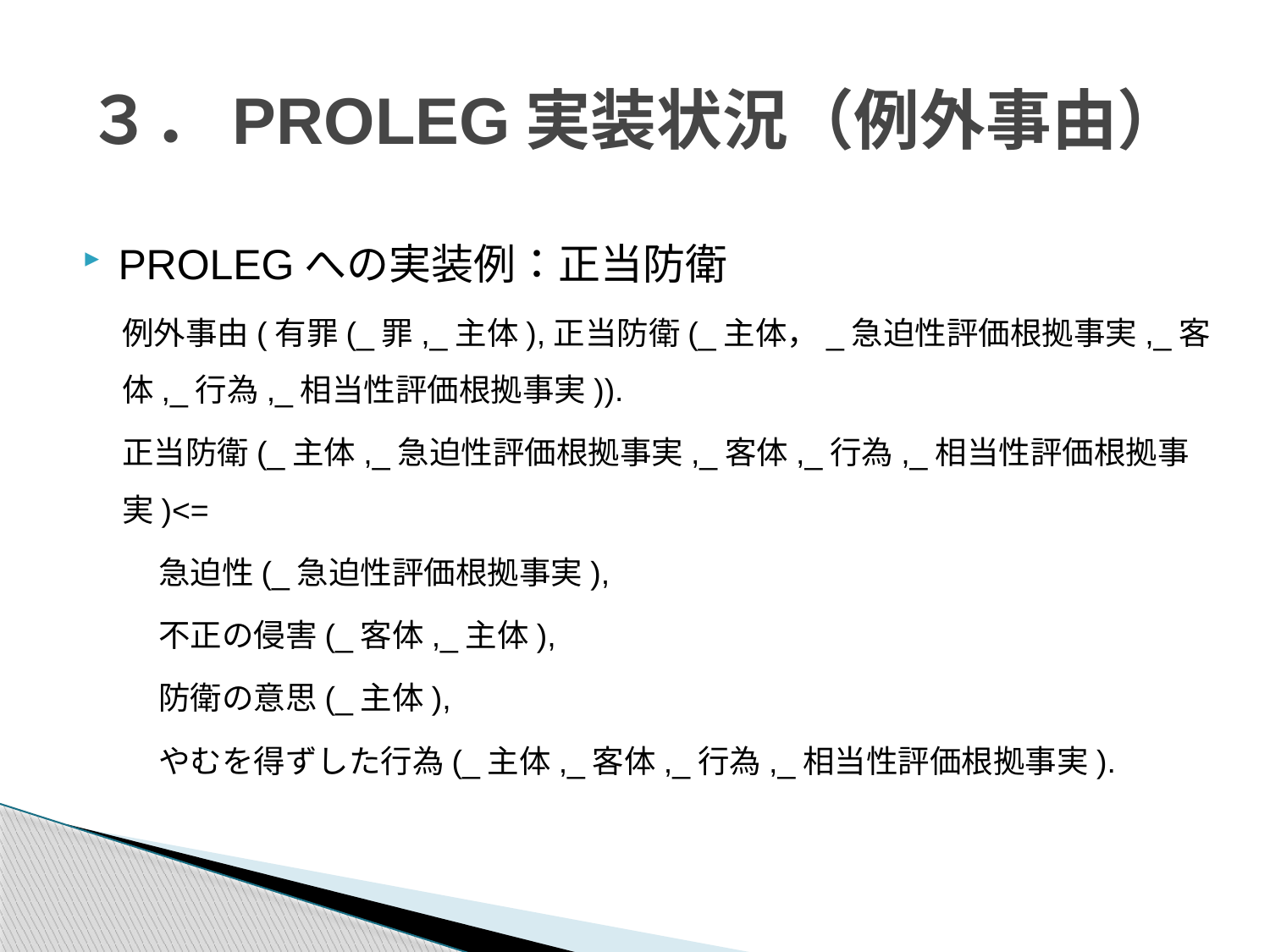

# ３．PROLEG実装状況（例外事由）
PROLEGへの実装例：正当防衛
例外事由(有罪(_罪,_主体),正当防衛(_主体，_急迫性評価根拠事実,_客体,_行為,_相当性評価根拠事実)).
正当防衛(_主体,_急迫性評価根拠事実,_客体,_行為,_相当性評価根拠事実)<=
    急迫性(_急迫性評価根拠事実),
    不正の侵害(_客体,_主体),
    防衛の意思(_主体),
    やむを得ずした行為(_主体,_客体,_行為,_相当性評価根拠事実).